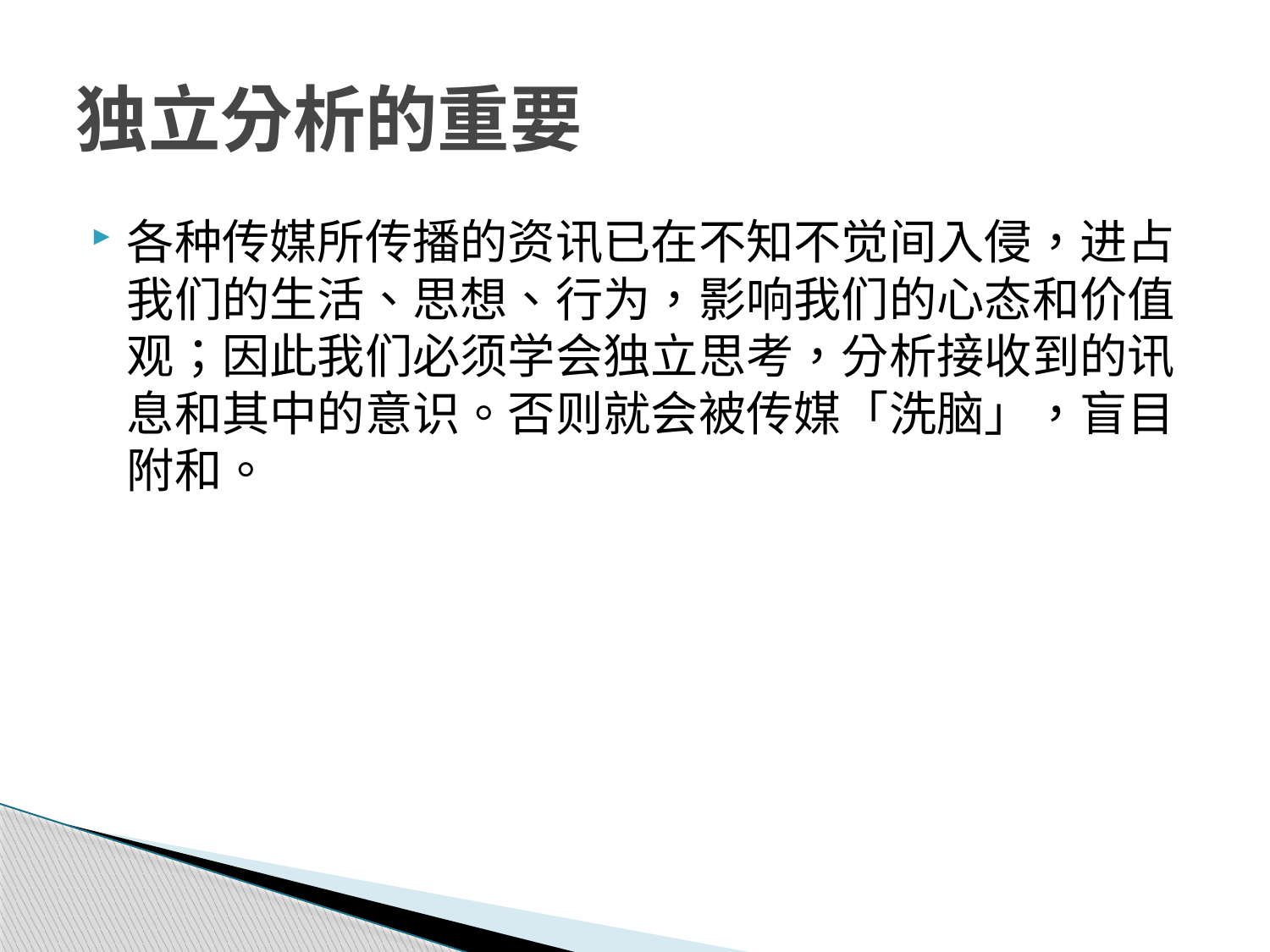

# 独立分析的重要
各种传媒所传播的资讯已在不知不觉间入侵，进占我们的生活、思想、行为，影响我们的心态和价值观；因此我们必须学会独立思考，分析接收到的讯息和其中的意识。否则就会被传媒「洗脑」，盲目附和。